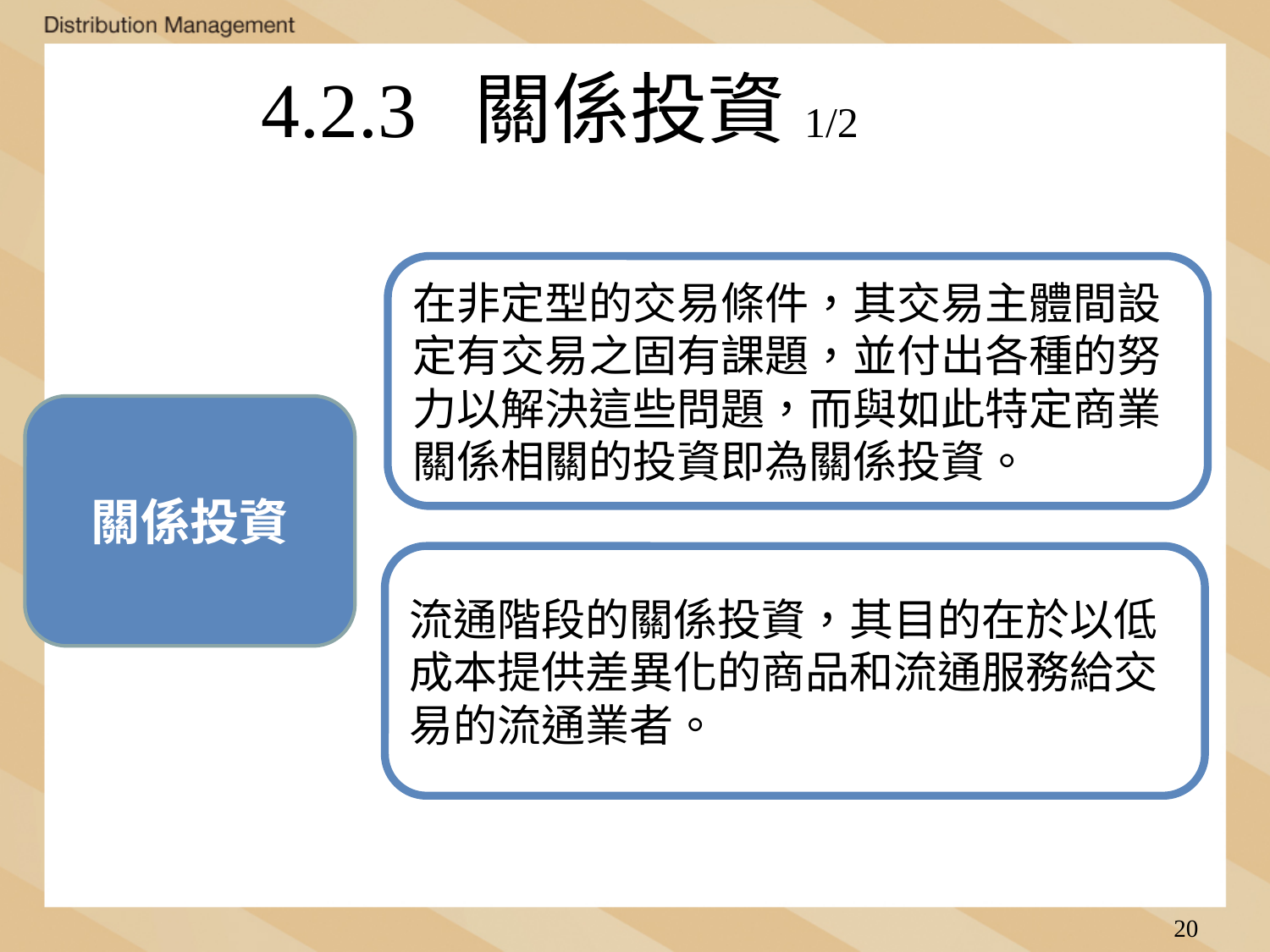

4.2.3  關係投資1/2
在非定型的交易條件，其交易主體間設定有交易之固有課題，並付出各種的努力以解決這些問題，而與如此特定商業關係相關的投資即為關係投資。
關係投資
流通階段的關係投資，其目的在於以低成本提供差異化的商品和流通服務給交易的流通業者。
20